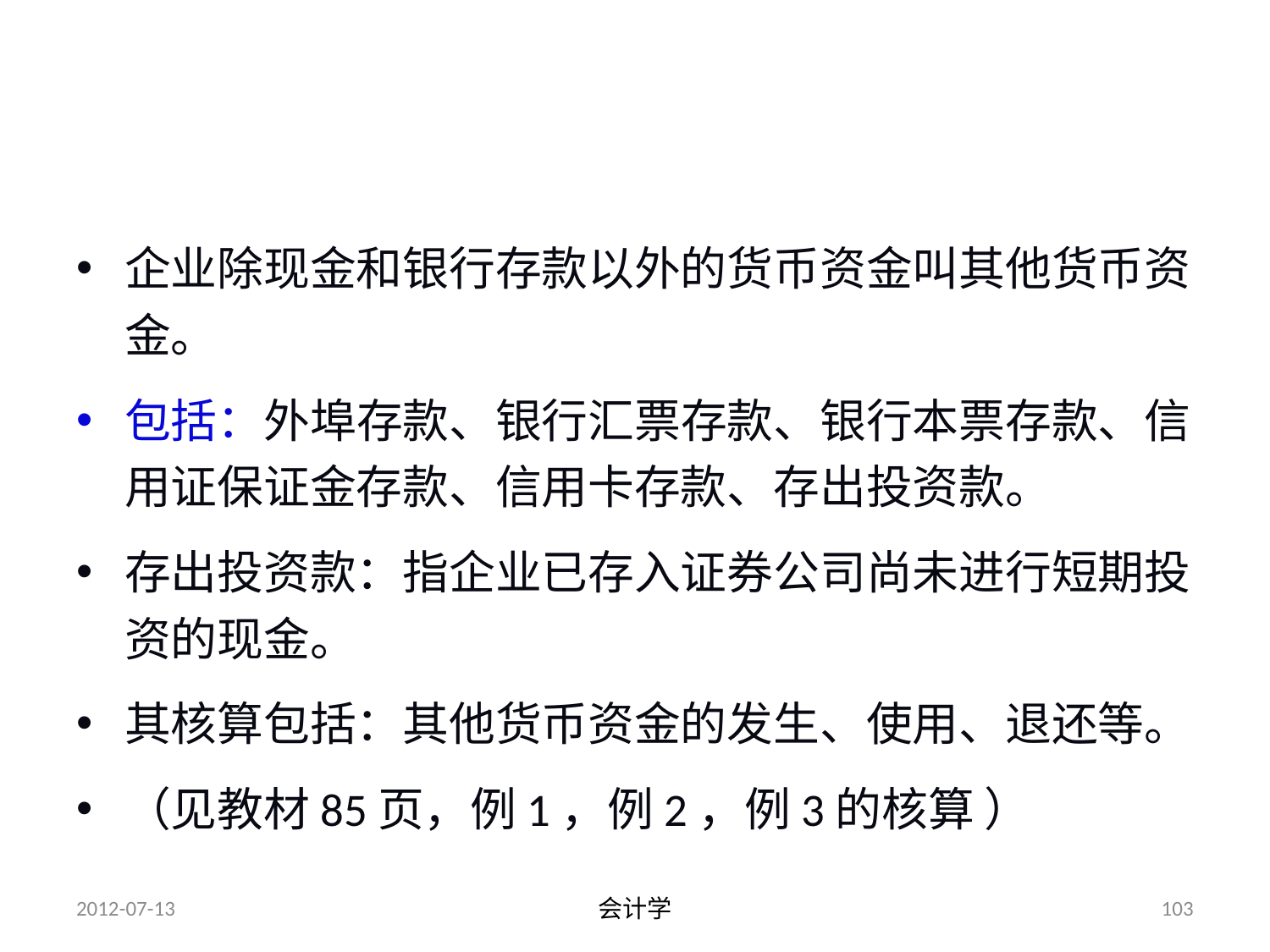

# 三、其他货币资金（P.84）
企业除现金和银行存款以外的货币资金叫其他货币资金。
包括：外埠存款、银行汇票存款、银行本票存款、信用证保证金存款、信用卡存款、存出投资款。
存出投资款：指企业已存入证券公司尚未进行短期投资的现金。
其核算包括：其他货币资金的发生、使用、退还等。
（见教材85页，例1，例2，例3的核算 ）
2012-07-13
会计学
103